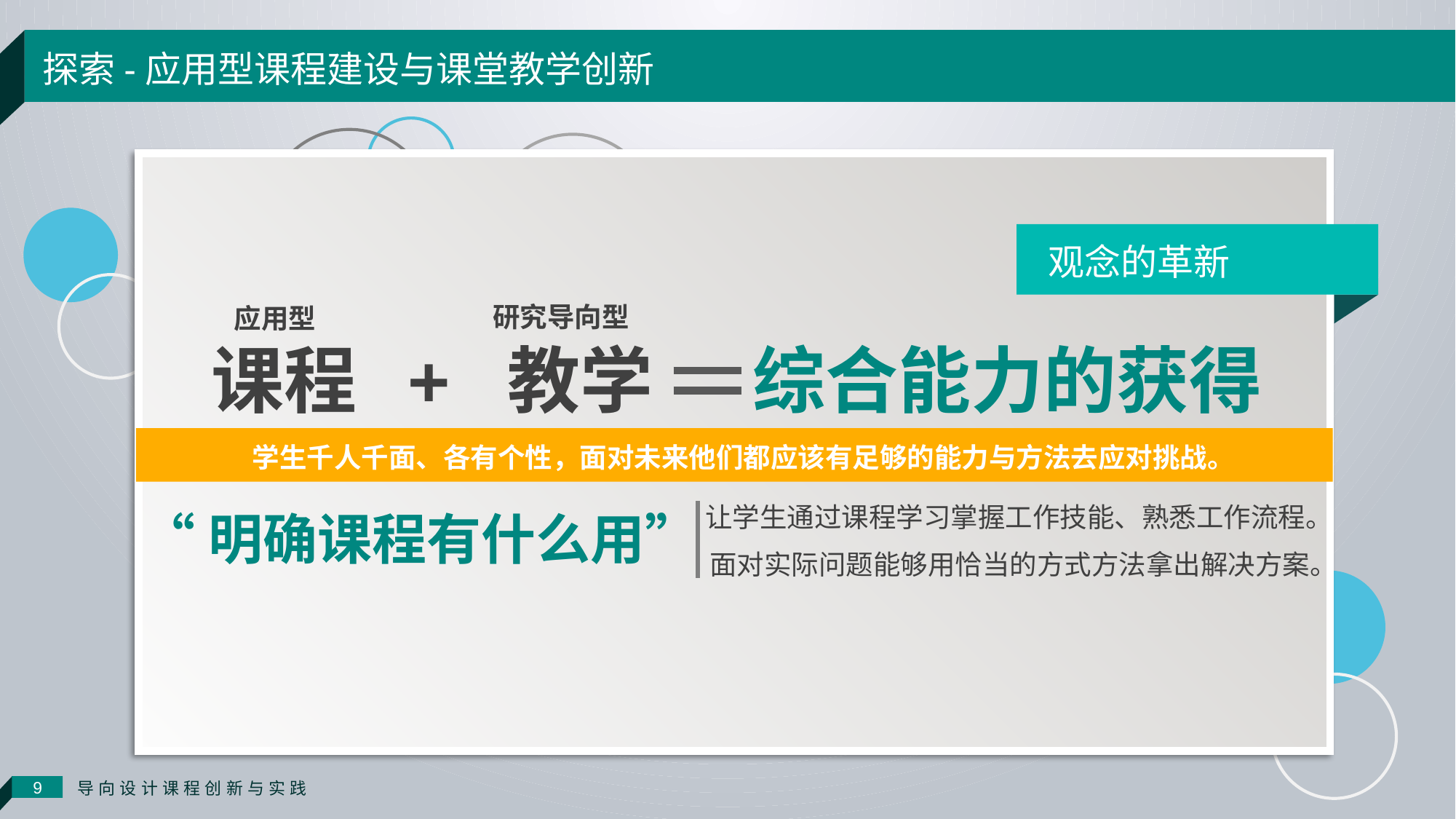

9

探索-应用型课程建设与课堂教学创新

观念的革新
研究导向型
应用型
课程  +  教学      综合能力的获得

学生千人千面、各有个性，面对未来他们都应该有足够的能力与方法去应对挑战。
让学生通过课程学习掌握工作技能、熟悉工作流程。
“明确课程有什么用”
面对实际问题能够用恰当的方式方法拿出解决方案。

导向设计课程创新与实践